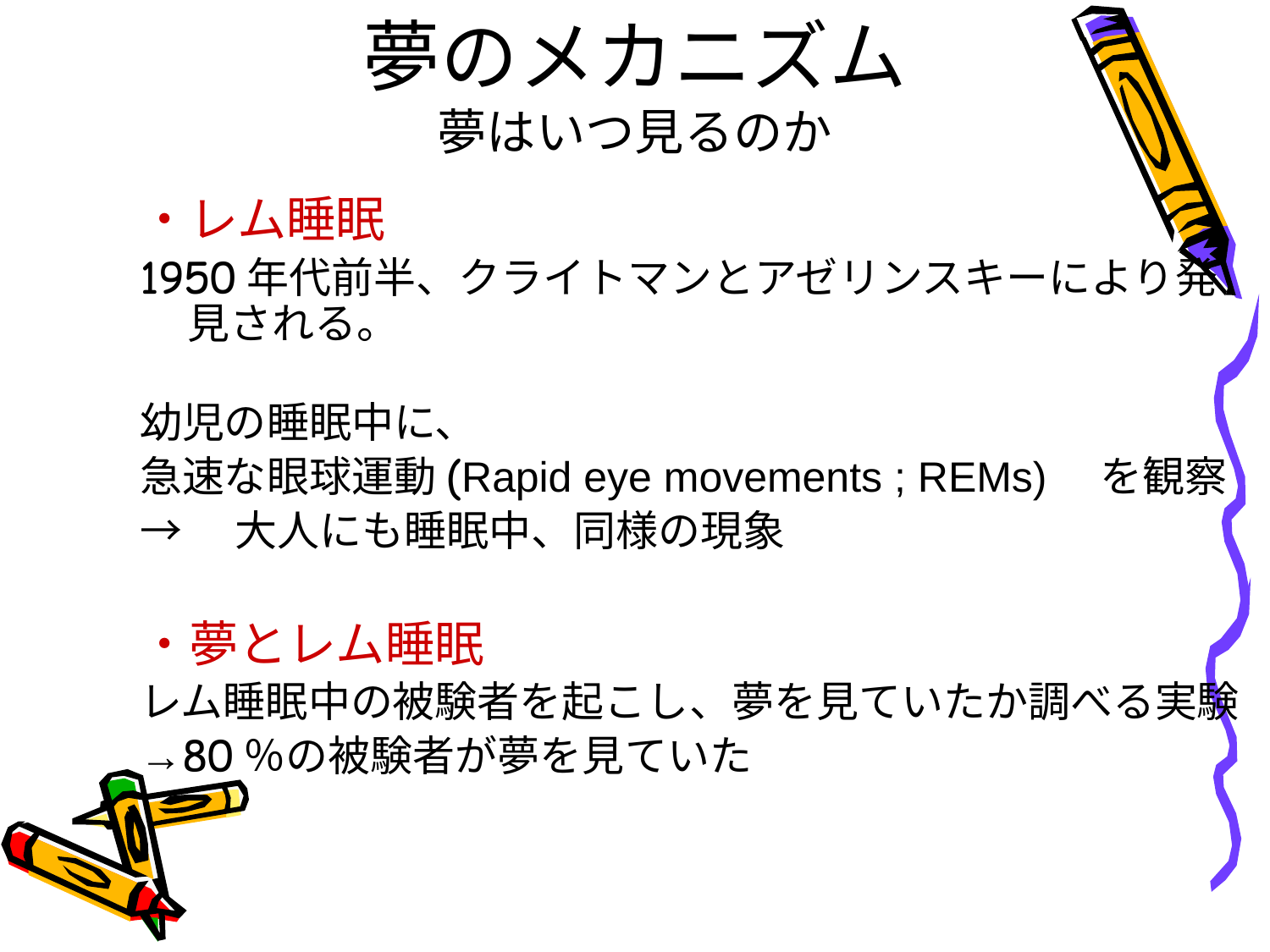

# 夢のメカニズム 夢はいつ見るのか
・レム睡眠
1950年代前半、クライトマンとアゼリンスキーにより発見される。

幼児の睡眠中に、
急速な眼球運動(Rapid eye movements ; REMs)　を観察
→　大人にも睡眠中、同様の現象

・夢とレム睡眠
レム睡眠中の被験者を起こし、夢を見ていたか調べる実験
→80％の被験者が夢を見ていた